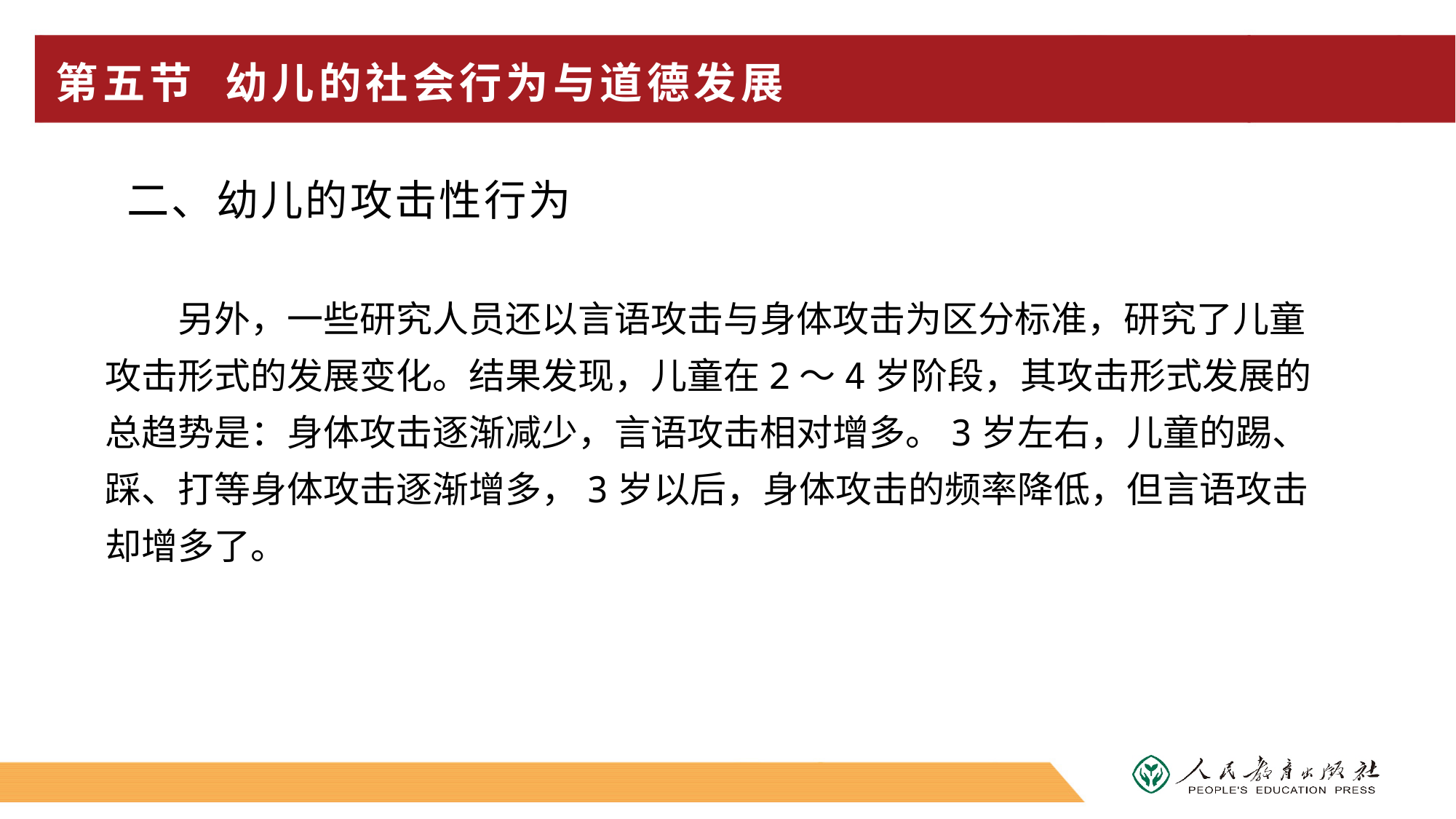

# 第五节  幼儿的社会行为与道德发展
 二、幼儿的攻击性行为
另外，一些研究人员还以言语攻击与身体攻击为区分标准，研究了儿童攻击形式的发展变化。结果发现，儿童在2～4岁阶段，其攻击形式发展的总趋势是：身体攻击逐渐减少，言语攻击相对增多。3岁左右，儿童的踢、踩、打等身体攻击逐渐增多，3岁以后，身体攻击的频率降低，但言语攻击却增多了。